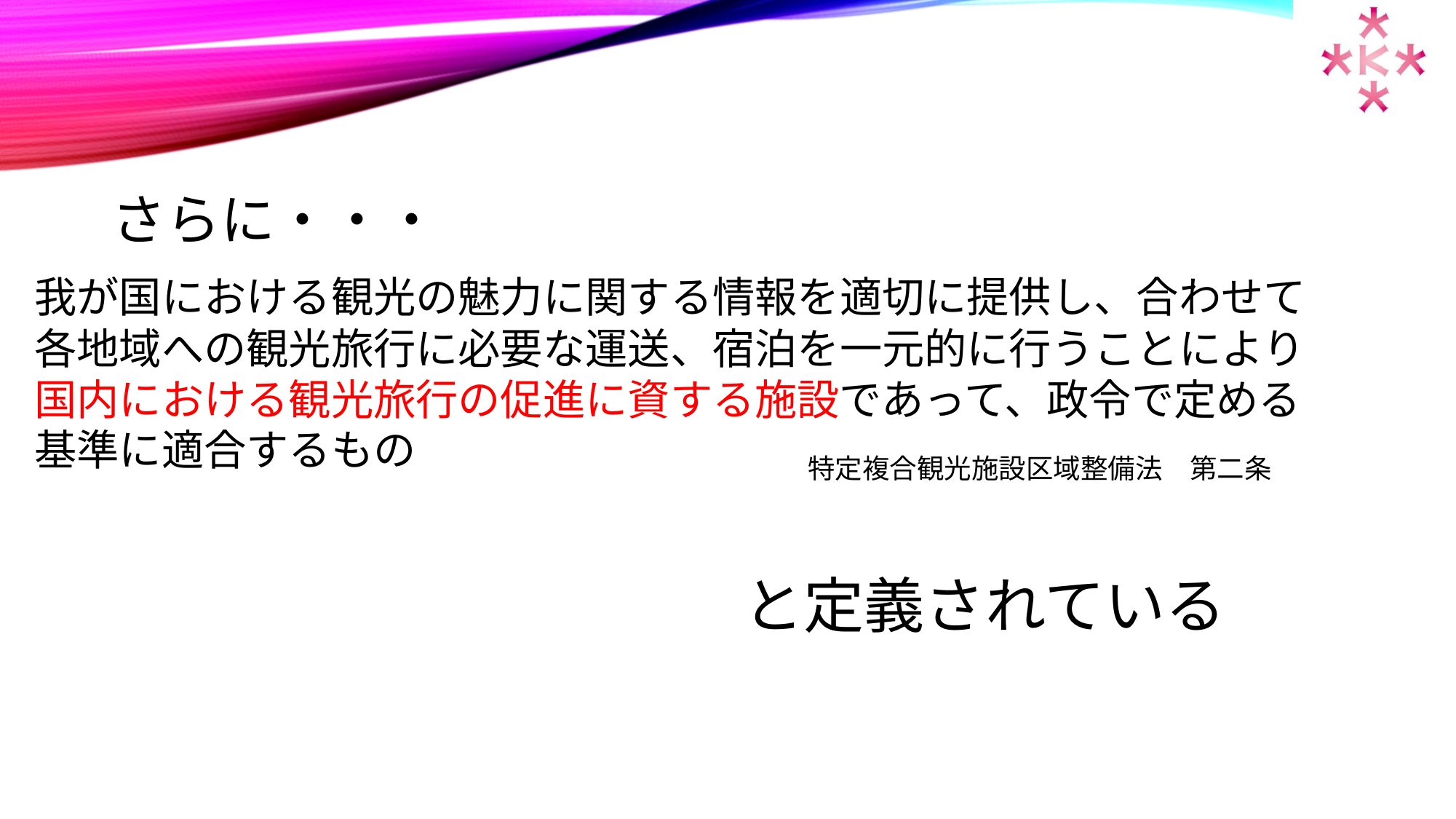

さらに・・・
我が国における観光の魅力に関する情報を適切に提供し、合わせて
各地域への観光旅行に必要な運送、宿泊を一元的に行うことにより
国内における観光旅行の促進に資する施設であって、政令で定める
基準に適合するもの
特定複合観光施設区域整備法　第二条
と定義されている